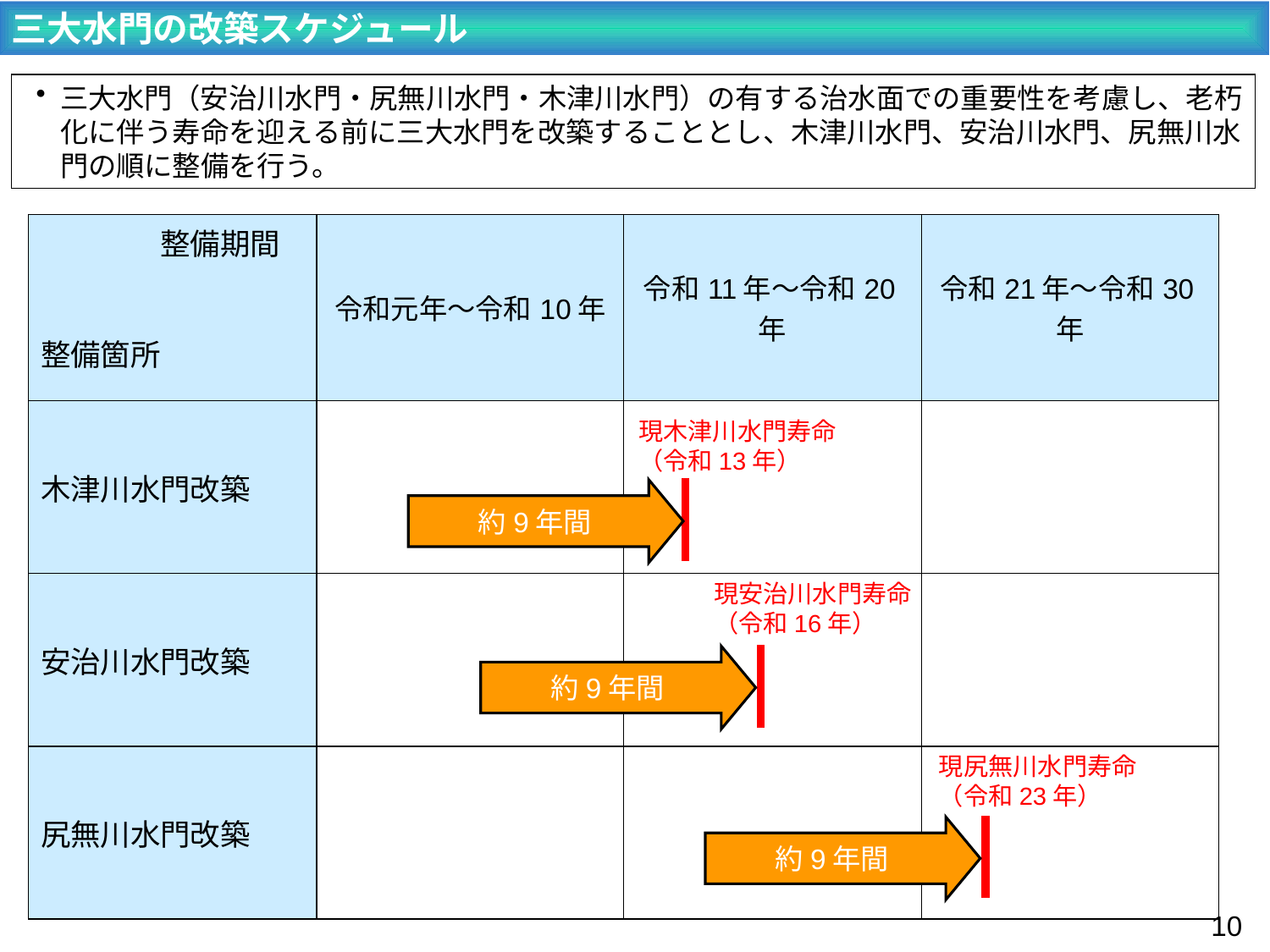

三大水門の改築スケジュール
三大水門（安治川水門・尻無川水門・木津川水門）の有する治水面での重要性を考慮し、老朽化に伴う寿命を迎える前に三大水門を改築することとし、木津川水門、安治川水門、尻無川水門の順に整備を行う。
| 整備期間 整備箇所 | 令和元年～令和10年 | 令和11年～令和20年 | 令和21年～令和30年 |
| --- | --- | --- | --- |
| 木津川水門改築 |  |  |  |
| 安治川水門改築 |  |  |  |
| 尻無川水門改築 |  |  |  |
現木津川水門寿命
（令和13年）
約9年間
現安治川水門寿命
（令和16年）
約9年間
現尻無川水門寿命
（令和23年）
約9年間
10